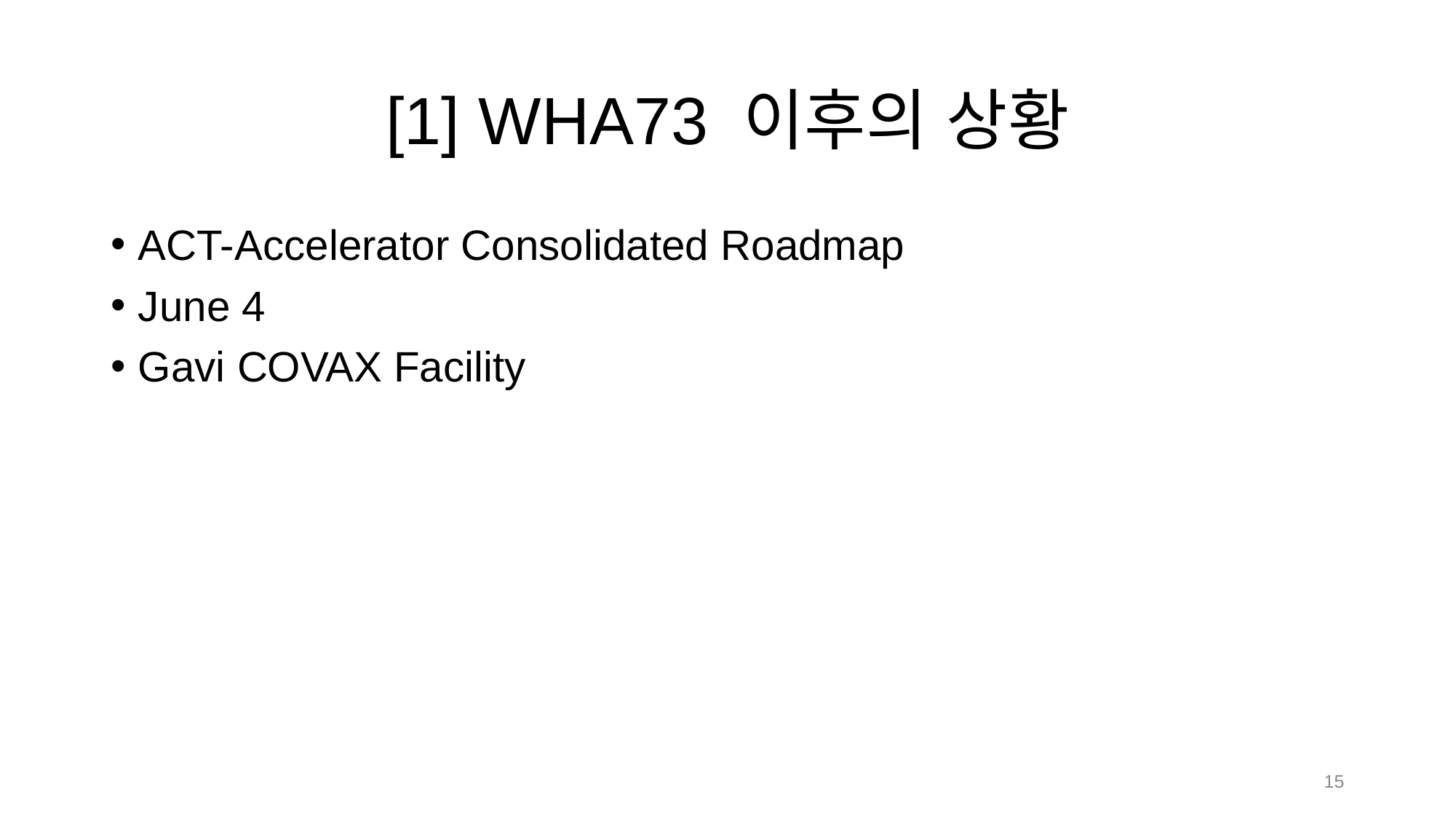

# [1] WHA73 이후의 상황
ACT-Accelerator Consolidated Roadmap
June 4
Gavi COVAX Facility
15